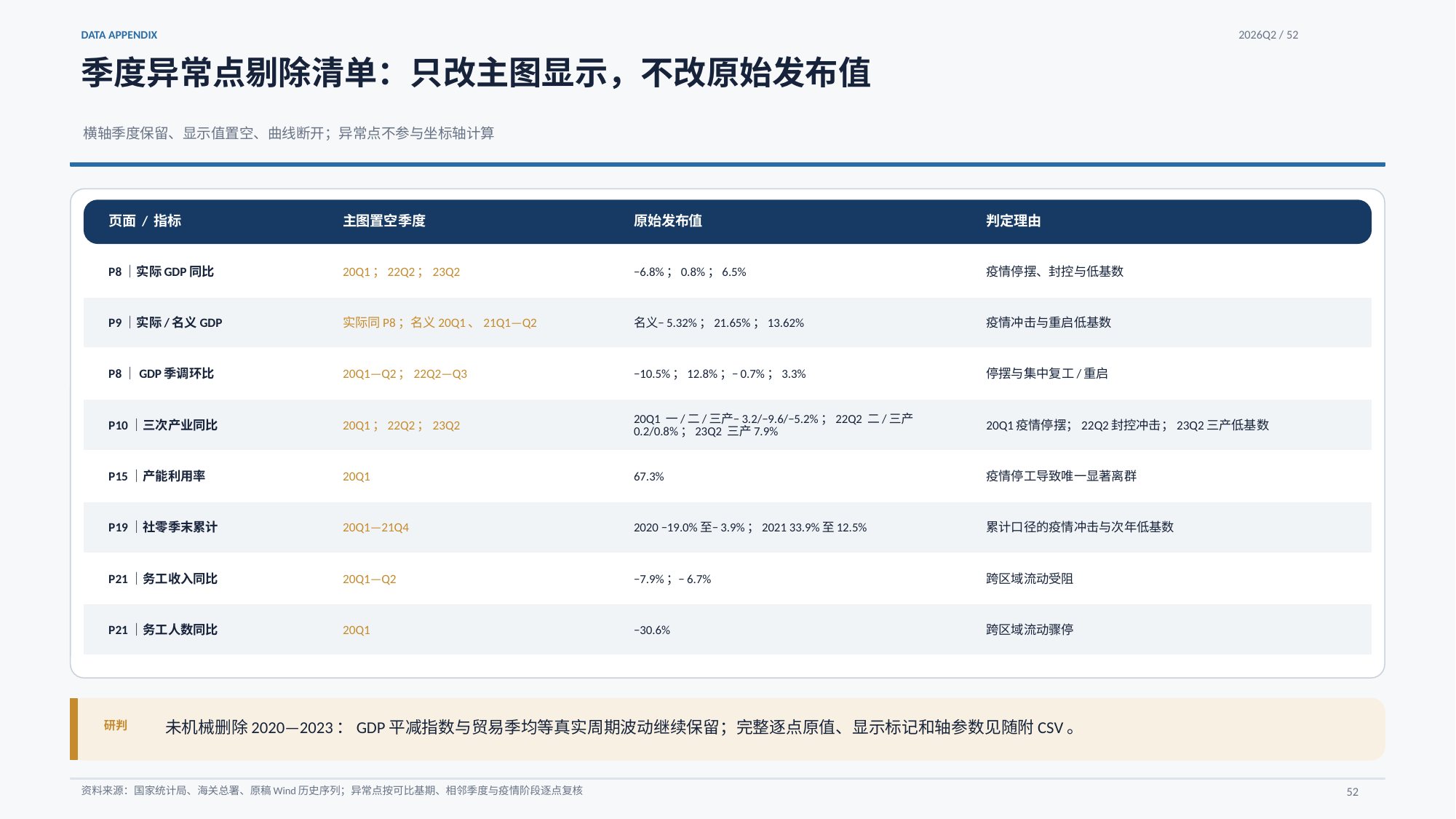

DATA APPENDIX
2026Q2 / 52
季度异常点剔除清单：只改主图显示，不改原始发布值
横轴季度保留、显示值置空、曲线断开；异常点不参与坐标轴计算

页面 / 指标
主图置空季度
原始发布值
判定理由
P8｜实际GDP同比
20Q1；22Q2；23Q2
−6.8%；0.8%；6.5%
疫情停摆、封控与低基数

P9｜实际/名义GDP
实际同P8；名义20Q1、21Q1—Q2
名义−5.32%；21.65%；13.62%
疫情冲击与重启低基数
P8｜GDP季调环比
20Q1—Q2；22Q2—Q3
−10.5%；12.8%；−0.7%；3.3%
停摆与集中复工/重启

P10｜三次产业同比
20Q1；22Q2；23Q2
20Q1 一/二/三产−3.2/−9.6/−5.2%；22Q2 二/三产0.2/0.8%；23Q2 三产7.9%
20Q1疫情停摆；22Q2封控冲击；23Q2三产低基数
P15｜产能利用率
20Q1
67.3%
疫情停工导致唯一显著离群

P19｜社零季末累计
20Q1—21Q4
2020 −19.0%至−3.9%；2021 33.9%至12.5%
累计口径的疫情冲击与次年低基数
P21｜务工收入同比
20Q1—Q2
−7.9%；−6.7%
跨区域流动受阻

P21｜务工人数同比
20Q1
−30.6%
跨区域流动骤停

未机械删除2020—2023：GDP平减指数与贸易季均等真实周期波动继续保留；完整逐点原值、显示标记和轴参数见随附CSV。
研判

资料来源：国家统计局、海关总署、原稿Wind历史序列；异常点按可比基期、相邻季度与疫情阶段逐点复核
52